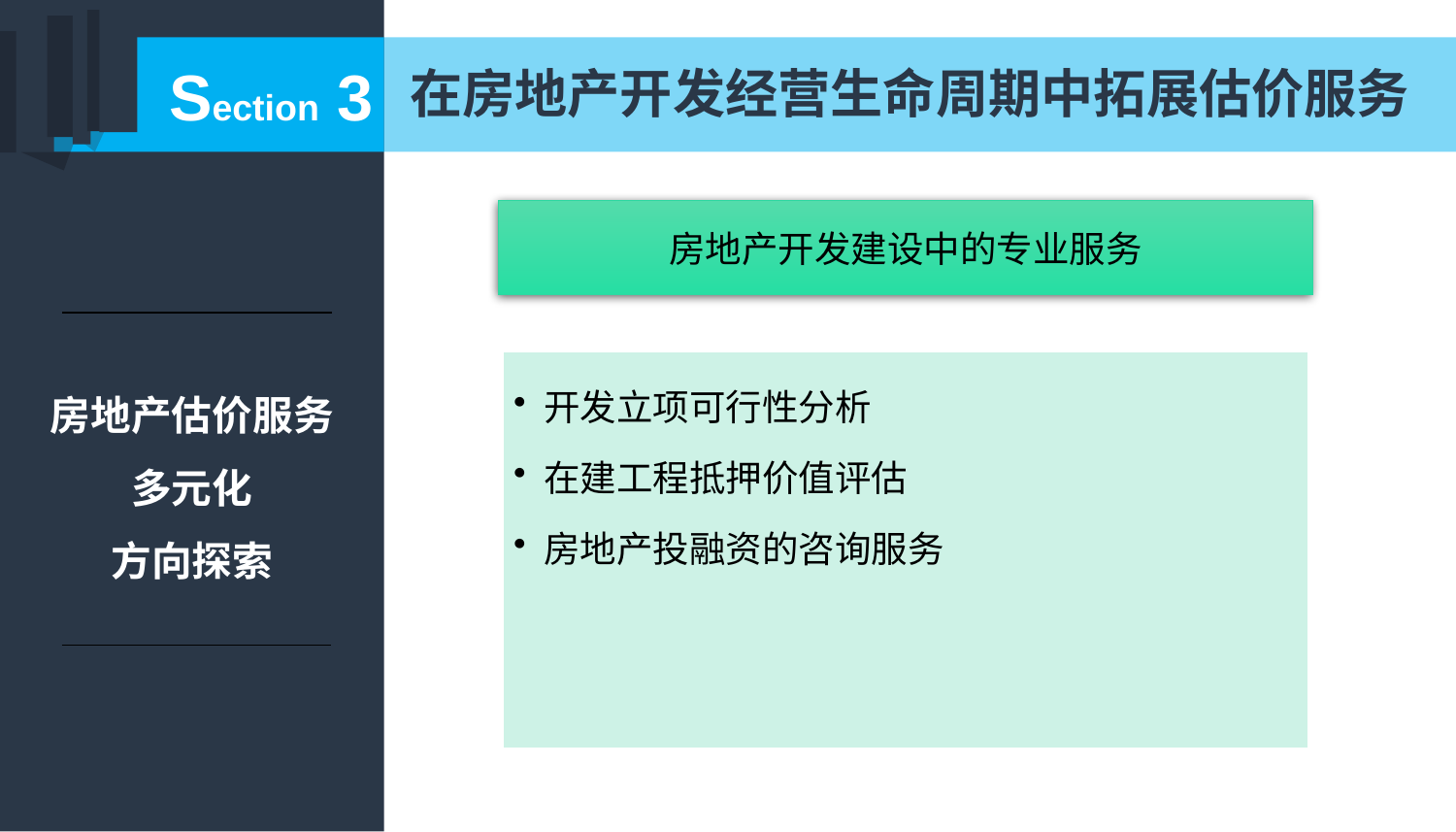

Section 3
在房地产开发经营生命周期中拓展估价服务

房地产开发建设中的专业服务

 开发立项可行性分析
 在建工程抵押价值评估
 房地产投融资的咨询服务
房地产估价服务
多元化
方向探索